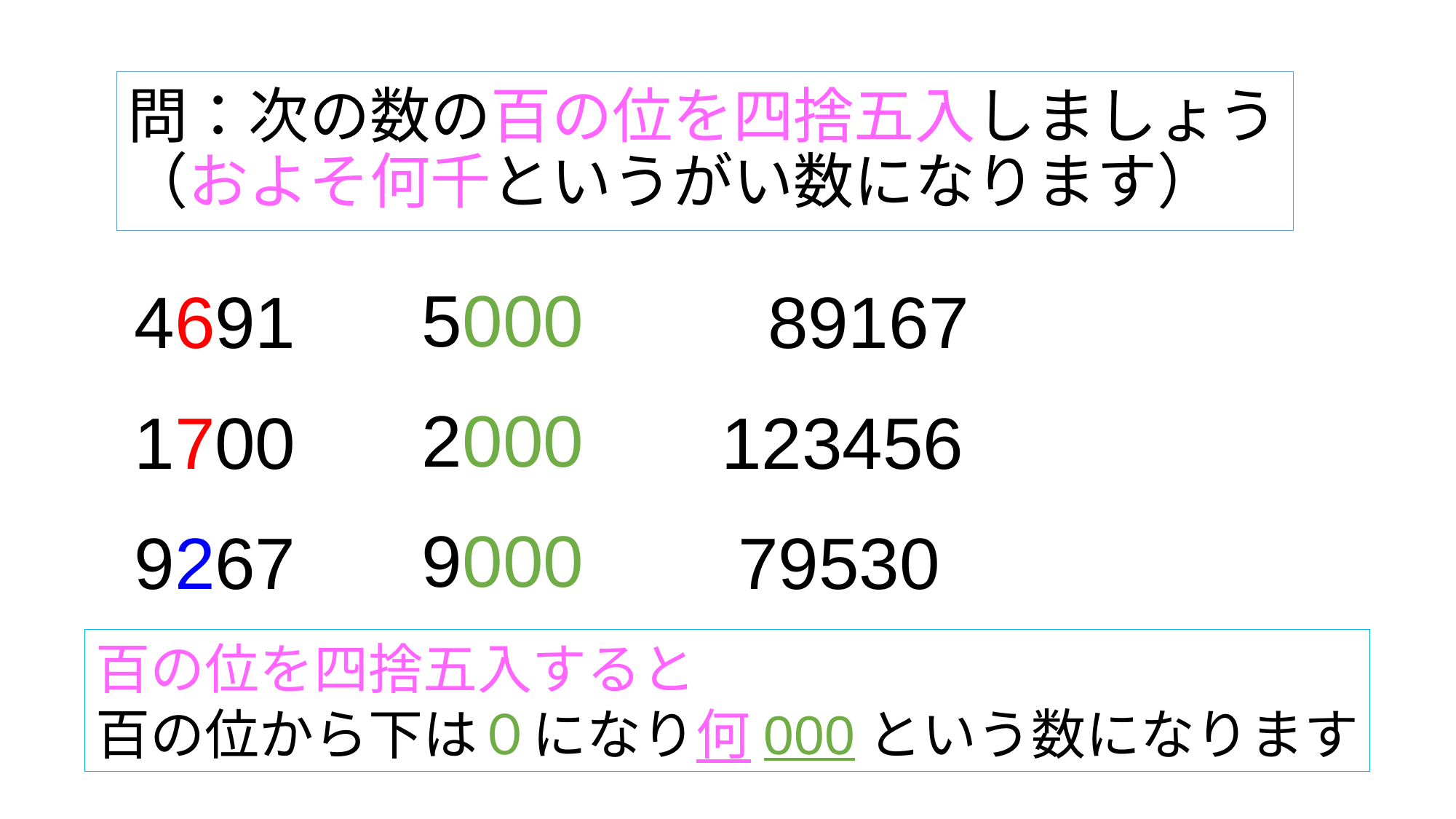

# 問：次の数の百の位を四捨五入しましょう （およそ何千というがい数になります）
5000
4691
89167
2000
1700
123456
9000
9267
79530
百の位を四捨五入すると
百の位から下は０になり何000という数になります